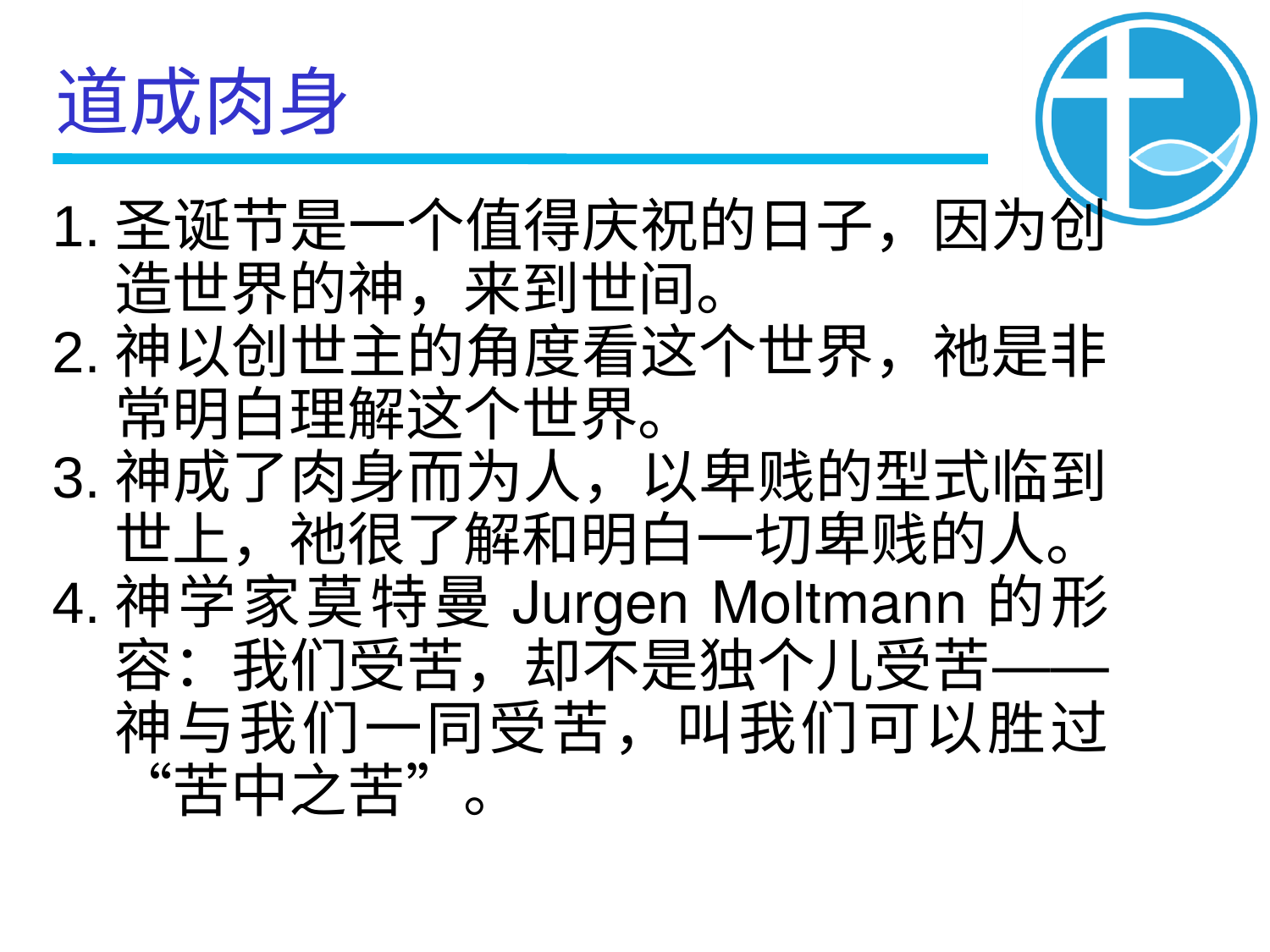

道成肉身
圣诞节是一个值得庆祝的日子，因为创造世界的神，来到世间。
神以创世主的角度看这个世界，祂是非常明白理解这个世界。
神成了肉身而为人，以卑贱的型式临到世上，祂很了解和明白一切卑贱的人。
神学家莫特曼Jurgen Moltmann的形容：我们受苦，却不是独个儿受苦——神与我们一同受苦，叫我们可以胜过“苦中之苦”。